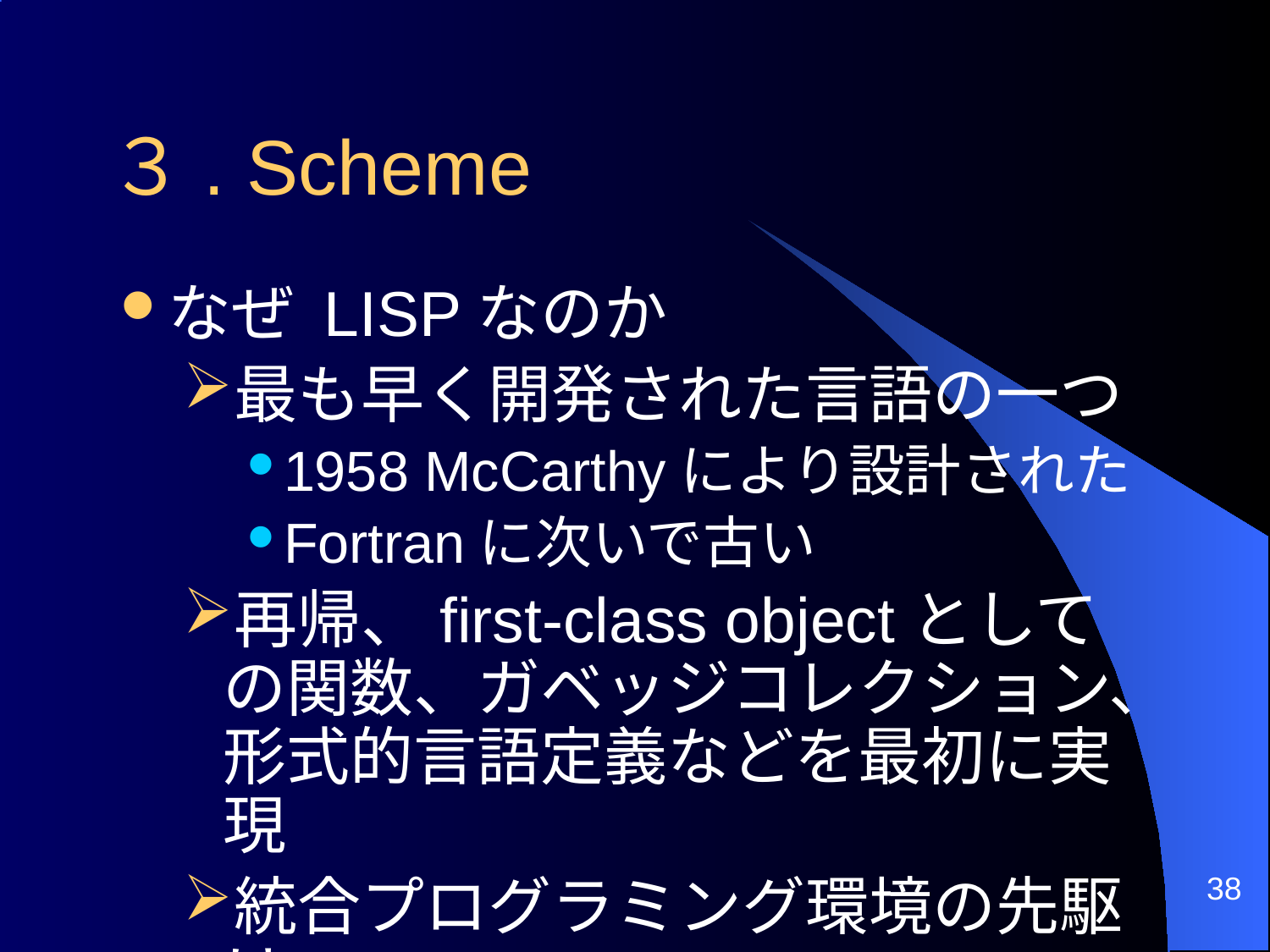

３. Scheme
なぜ LISPなのか
最も早く開発された言語の一つ
1958 McCarthyにより設計された
Fortranに次いで古い
再帰、first-class objectとしての関数、ガベッジコレクション、形式的言語定義などを最初に実現
統合プログラミング環境の先駆け
38